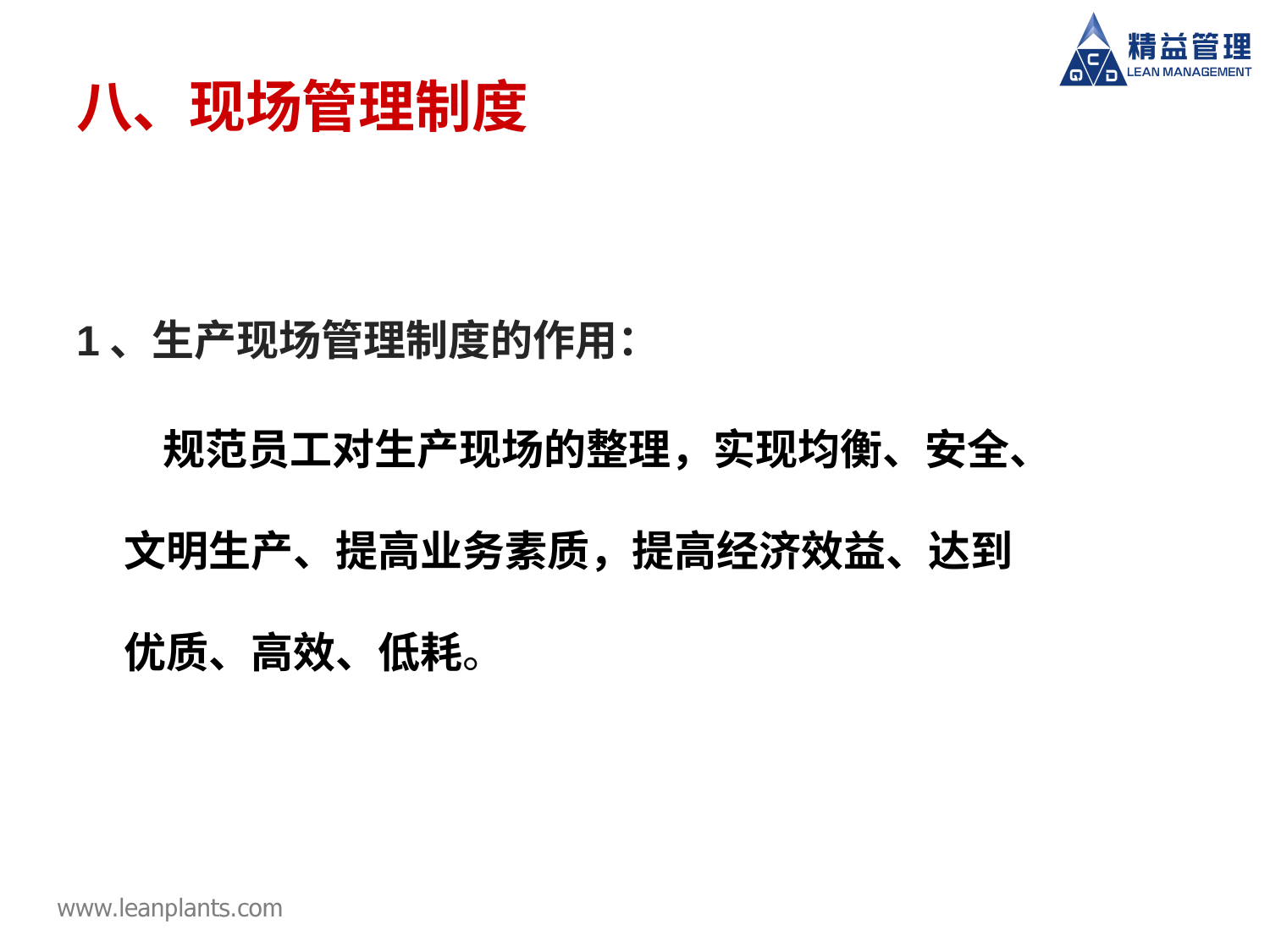

# 八、现场管理制度
1、生产现场管理制度的作用：
        规范员工对生产现场的整理，实现均衡、安全、文明生产、提高业务素质，提高经济效益、达到优质、高效、低耗。